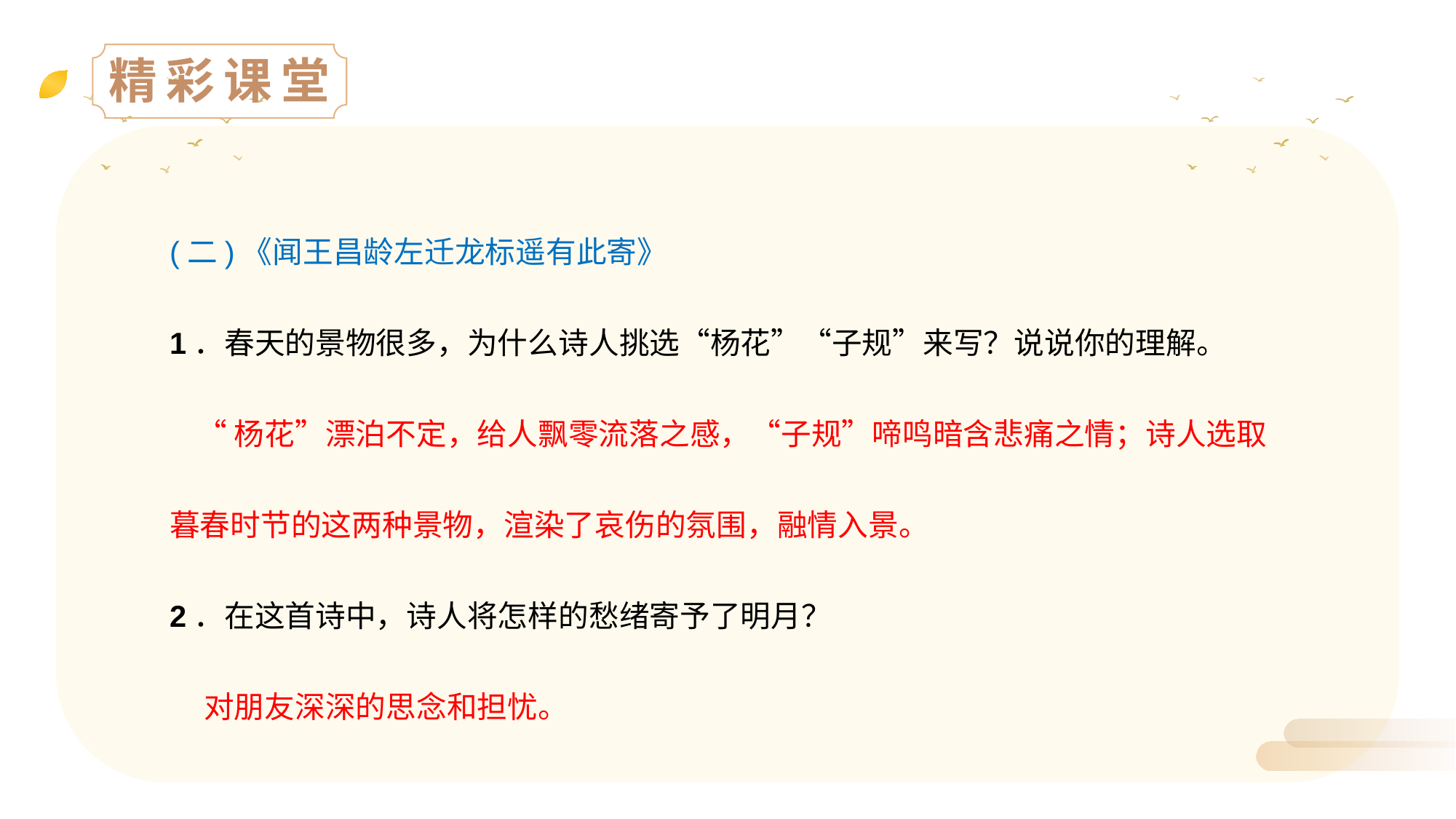

精彩课堂

(二)《闻王昌龄左迁龙标遥有此寄》
1．春天的景物很多，为什么诗人挑选“杨花”“子规”来写？说说你的理解。
    “杨花”漂泊不定，给人飘零流落之感，“子规”啼鸣暗含悲痛之情；诗人选取暮春时节的这两种景物，渲染了哀伤的氛围，融情入景。
2．在这首诗中，诗人将怎样的愁绪寄予了明月？
    对朋友深深的思念和担忧。